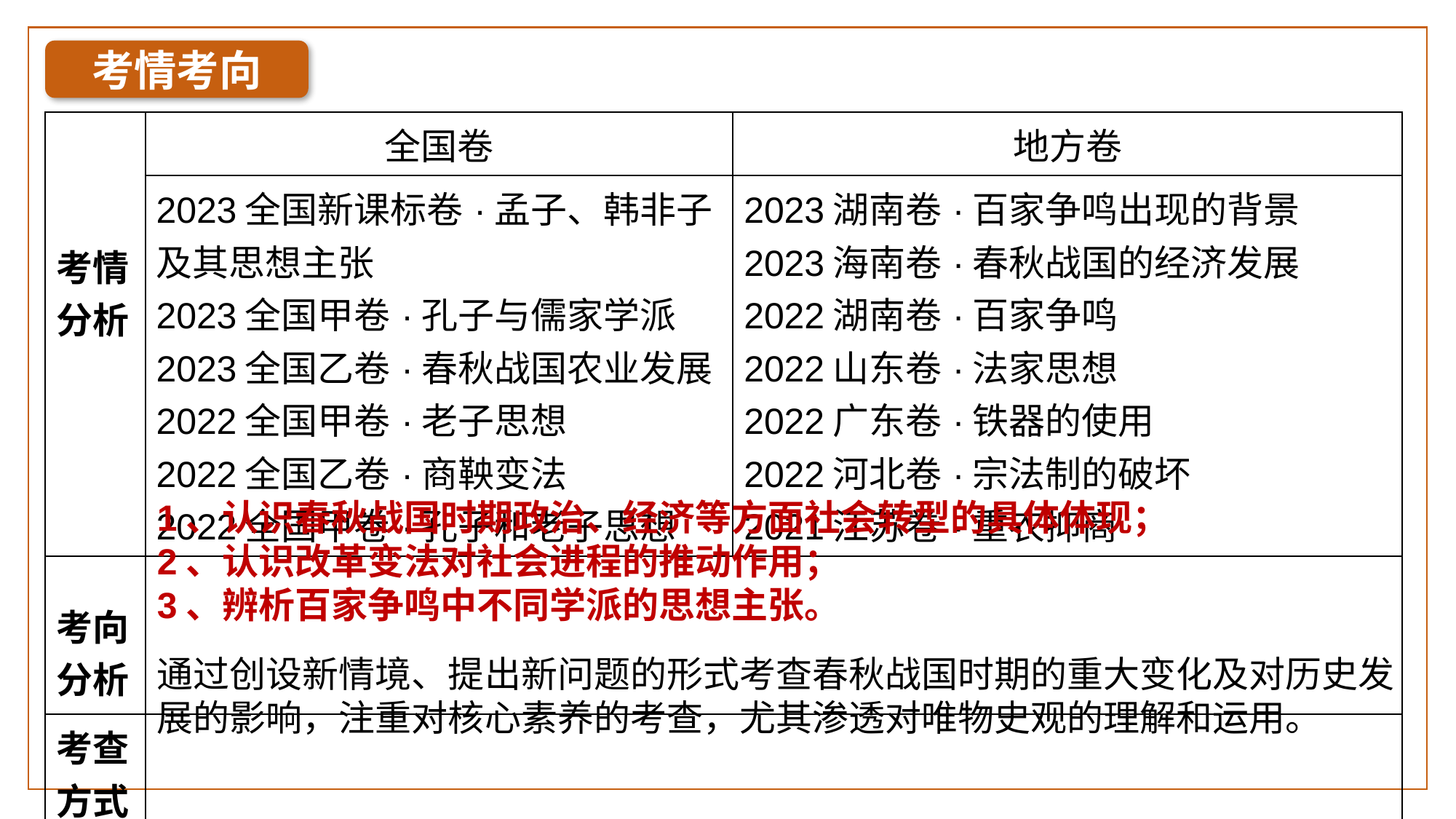

考情考向
| 考情分析 | 全国卷 | 地方卷 |
| --- | --- | --- |
|  | 2023全国新课标卷·孟子、韩非子及其思想主张 2023全国甲卷·孔子与儒家学派2023全国乙卷·春秋战国农业发展 2022全国甲卷·老子思想 2022全国乙卷·商鞅变法 2022全国甲卷·孔子和老子思想 | 2023湖南卷·百家争鸣出现的背景 2023海南卷·春秋战国的经济发展 2022湖南卷·百家争鸣 2022山东卷·法家思想 2022广东卷·铁器的使用 2022河北卷·宗法制的破坏 2021江苏卷·重农抑商 |
| 考向 分析 |  |  |
| 考查方式 |  |  |
1、认识春秋战国时期政治、经济等方面社会转型的具体体现；
2、认识改革变法对社会进程的推动作用；
3、辨析百家争鸣中不同学派的思想主张。
通过创设新情境、提出新问题的形式考查春秋战国时期的重大变化及对历史发展的影响，注重对核心素养的考查，尤其渗透对唯物史观的理解和运用。